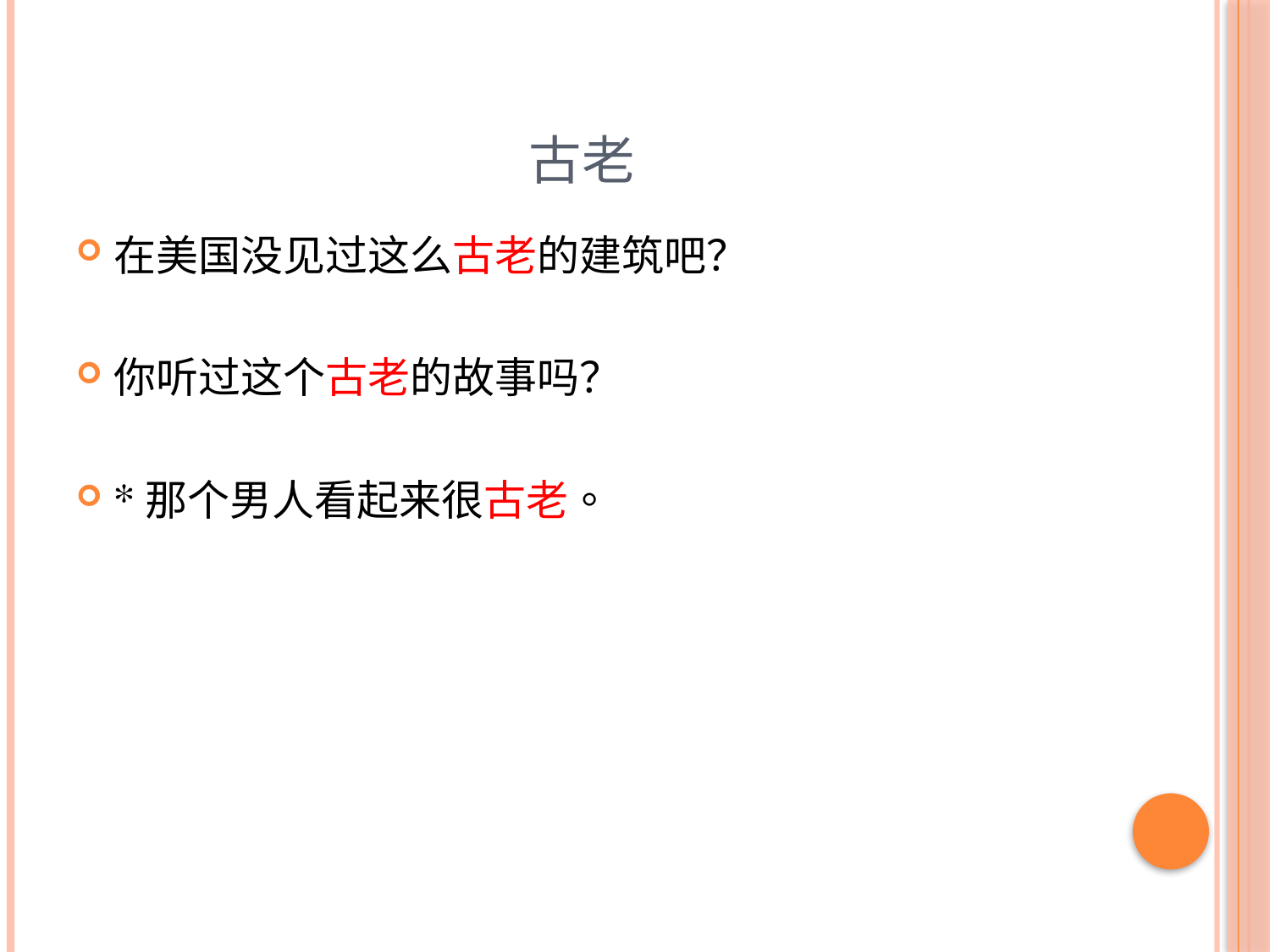

# 古老
在美国没见过这么古老的建筑吧？

你听过这个古老的故事吗？

*那个男人看起来很古老。